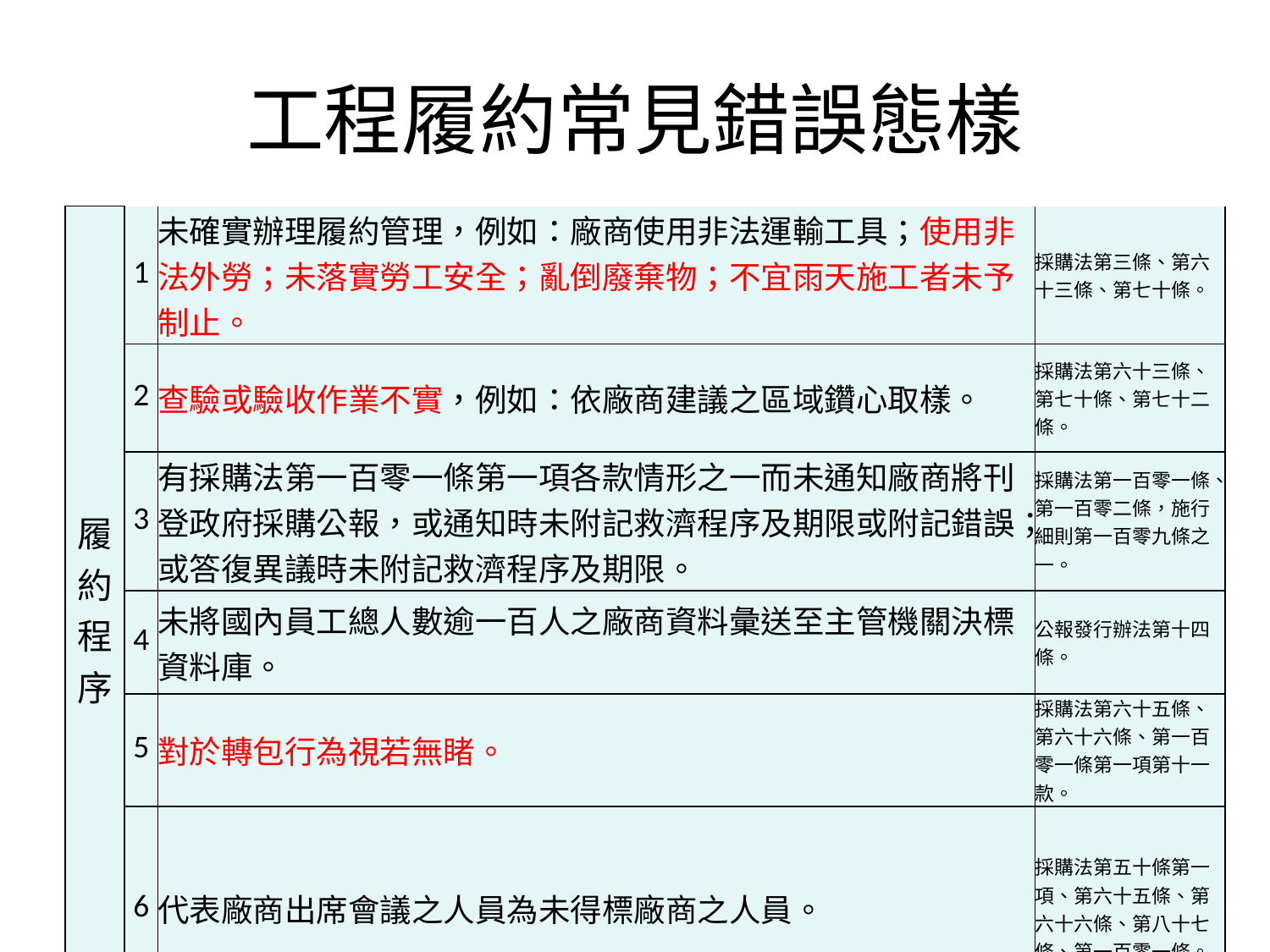

# 工程履約常見錯誤態樣
| 履 約 程 序 | 1 | 未確實辦理履約管理，例如：廠商使用非法運輸工具；使用非法外勞；未落實勞工安全；亂倒廢棄物；不宜雨天施工者未予制止。 | 採購法第三條、第六十三條、第七十條。 |
| --- | --- | --- | --- |
|  | 2 | 查驗或驗收作業不實，例如：依廠商建議之區域鑽心取樣。 | 採購法第六十三條、第七十條、第七十二條。 |
|  | 3 | 有採購法第一百零一條第一項各款情形之一而未通知廠商將刊登政府採購公報，或通知時未附記救濟程序及期限或附記錯誤；或答復異議時未附記救濟程序及期限。 | 採購法第一百零一條、第一百零二條，施行細則第一百零九條之一。 |
|  | 4 | 未將國內員工總人數逾一百人之廠商資料彙送至主管機關決標資料庫。 | 公報發行辦法第十四條。 |
|  | 5 | 對於轉包行為視若無睹。 | 採購法第六十五條、第六十六條、第一百零一條第一項第十一款。 |
|  | 6 | 代表廠商出席會議之人員為未得標廠商之人員。 | 採購法第五十條第一項、第六十五條、第六十六條、第八十七條、第一百零一條。 |